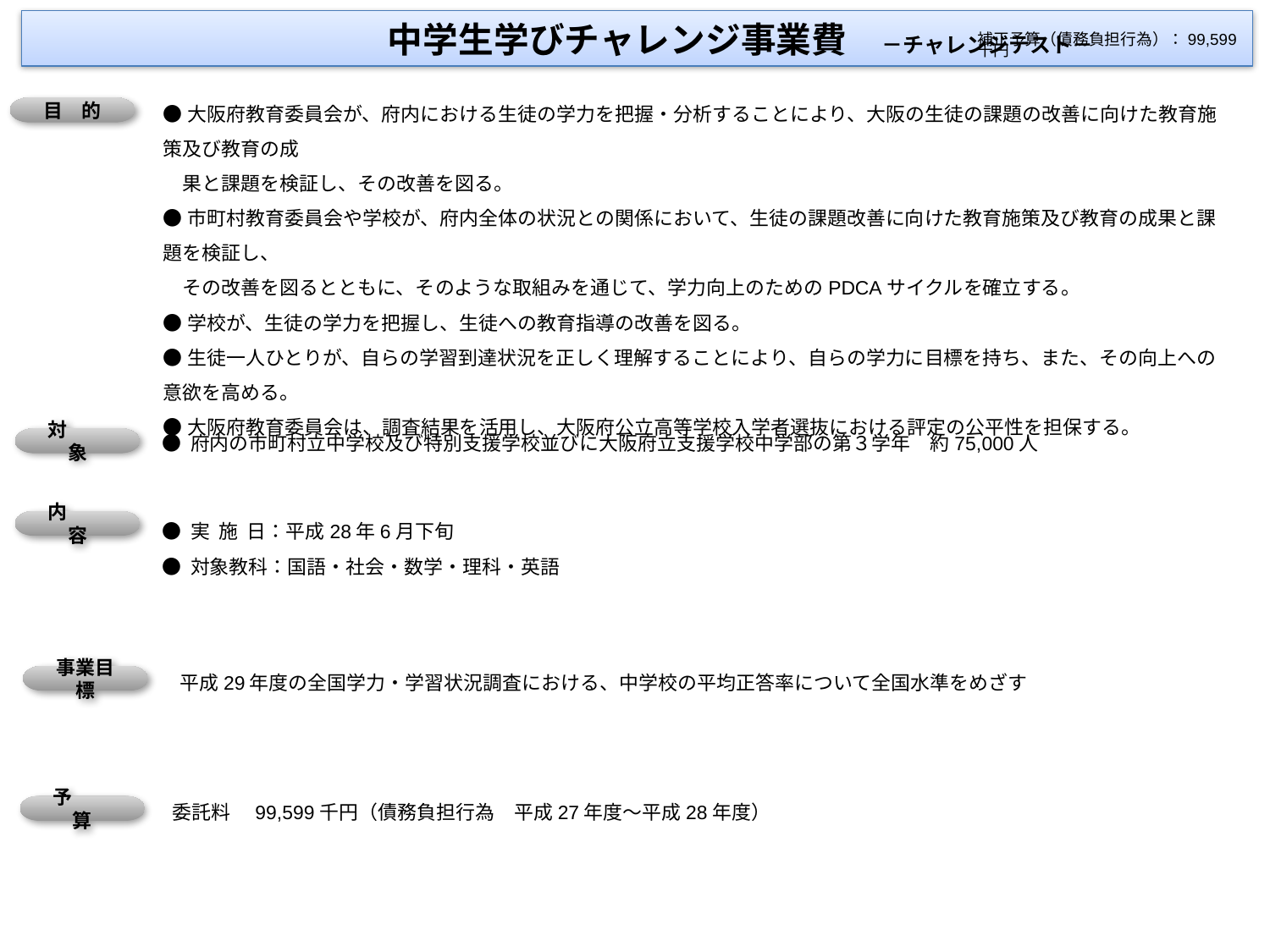

中学生学びチャレンジ事業費　－チャレンジテスト－
補正予算（債務負担行為）：99,599千円
●大阪府教育委員会が、府内における生徒の学力を把握・分析することにより、大阪の生徒の課題の改善に向けた教育施策及び教育の成
　果と課題を検証し、その改善を図る。
●市町村教育委員会や学校が、府内全体の状況との関係において、生徒の課題改善に向けた教育施策及び教育の成果と課題を検証し、
　その改善を図るとともに、そのような取組みを通じて、学力向上のためのPDCAサイクルを確立する。
●学校が、生徒の学力を把握し、生徒への教育指導の改善を図る。
●生徒一人ひとりが、自らの学習到達状況を正しく理解することにより、自らの学力に目標を持ち、また、その向上への意欲を高める。
●大阪府教育委員会は、調査結果を活用し、大阪府公立高等学校入学者選抜における評定の公平性を担保する。
目　的
● 府内の市町村立中学校及び特別支援学校並びに大阪府立支援学校中学部の第３学年　約75,000人
対　　象
● 実  施  日：平成28年6月下旬
● 対象教科：国語・社会・数学・理科・英語
内　　容
事業目標
平成29年度の全国学力・学習状況調査における、中学校の平均正答率について全国水準をめざす
委託料　99,599千円（債務負担行為　平成27年度～平成28年度）
予　　算